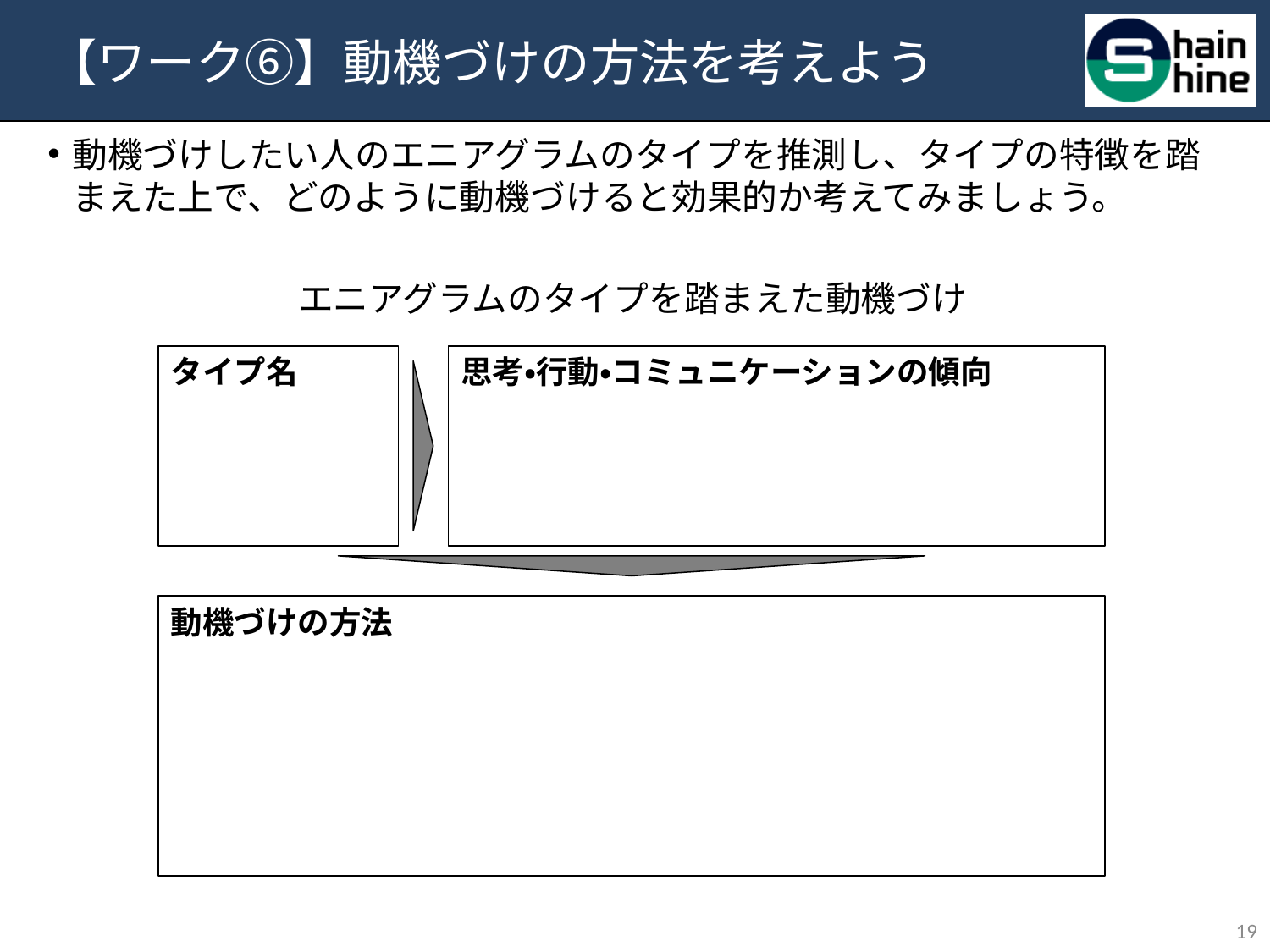

# 【ワーク⑥】動機づけの方法を考えよう
動機づけしたい人のエニアグラムのタイプを推測し、タイプの特徴を踏まえた上で、どのように動機づけると効果的か考えてみましょう。
エニアグラムのタイプを踏まえた動機づけ
タイプ名
思考・行動・コミュニケーションの傾向

動機づけの方法
19